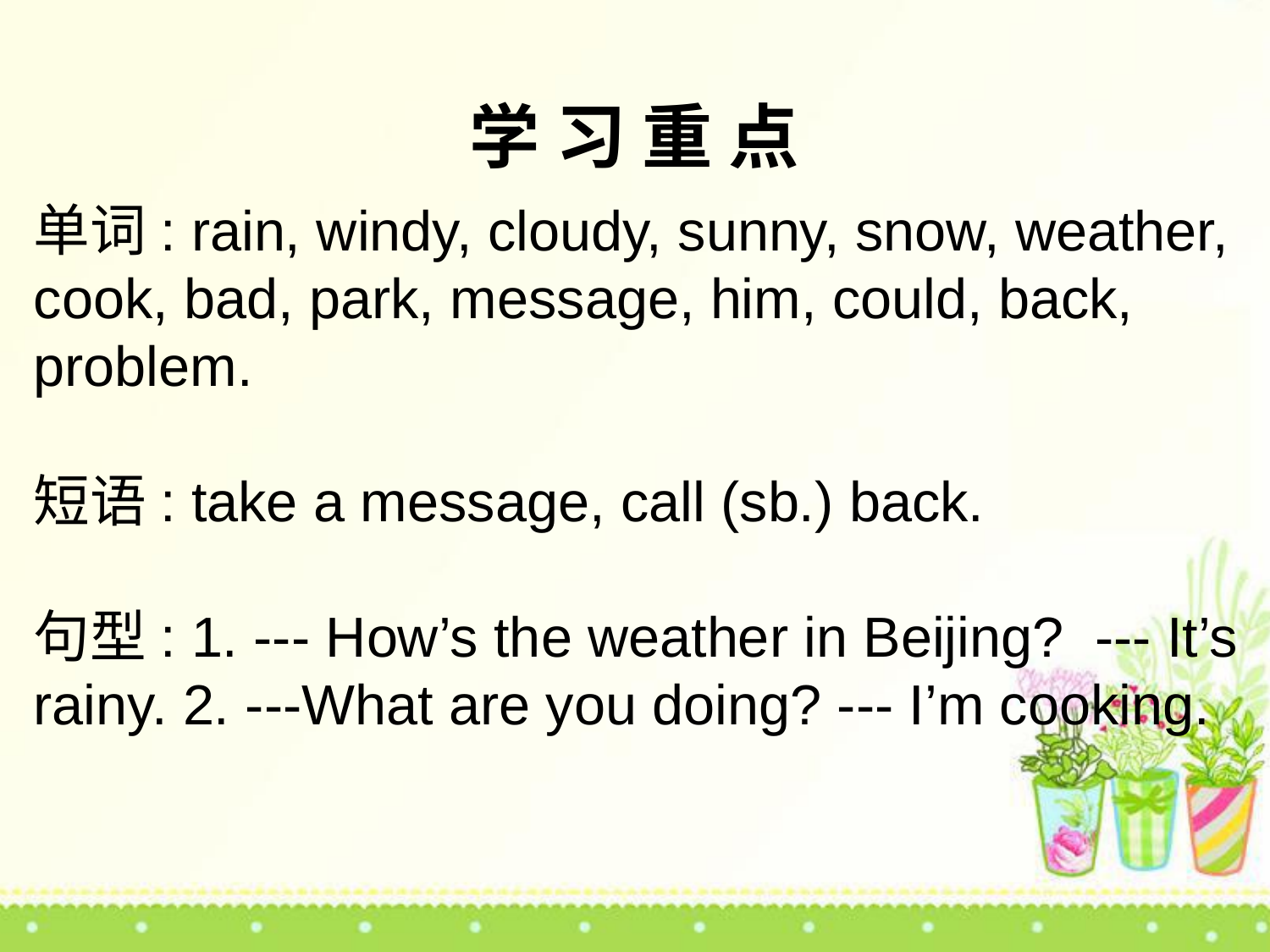

学 习 重 点
单词: rain, windy, cloudy, sunny, snow, weather, cook, bad, park, message, him, could, back, problem.

短语: take a message, call (sb.) back.

句型: 1. --- How’s the weather in Beijing?  --- It’s rainy. 2. ---What are you doing? --- I’m cooking.